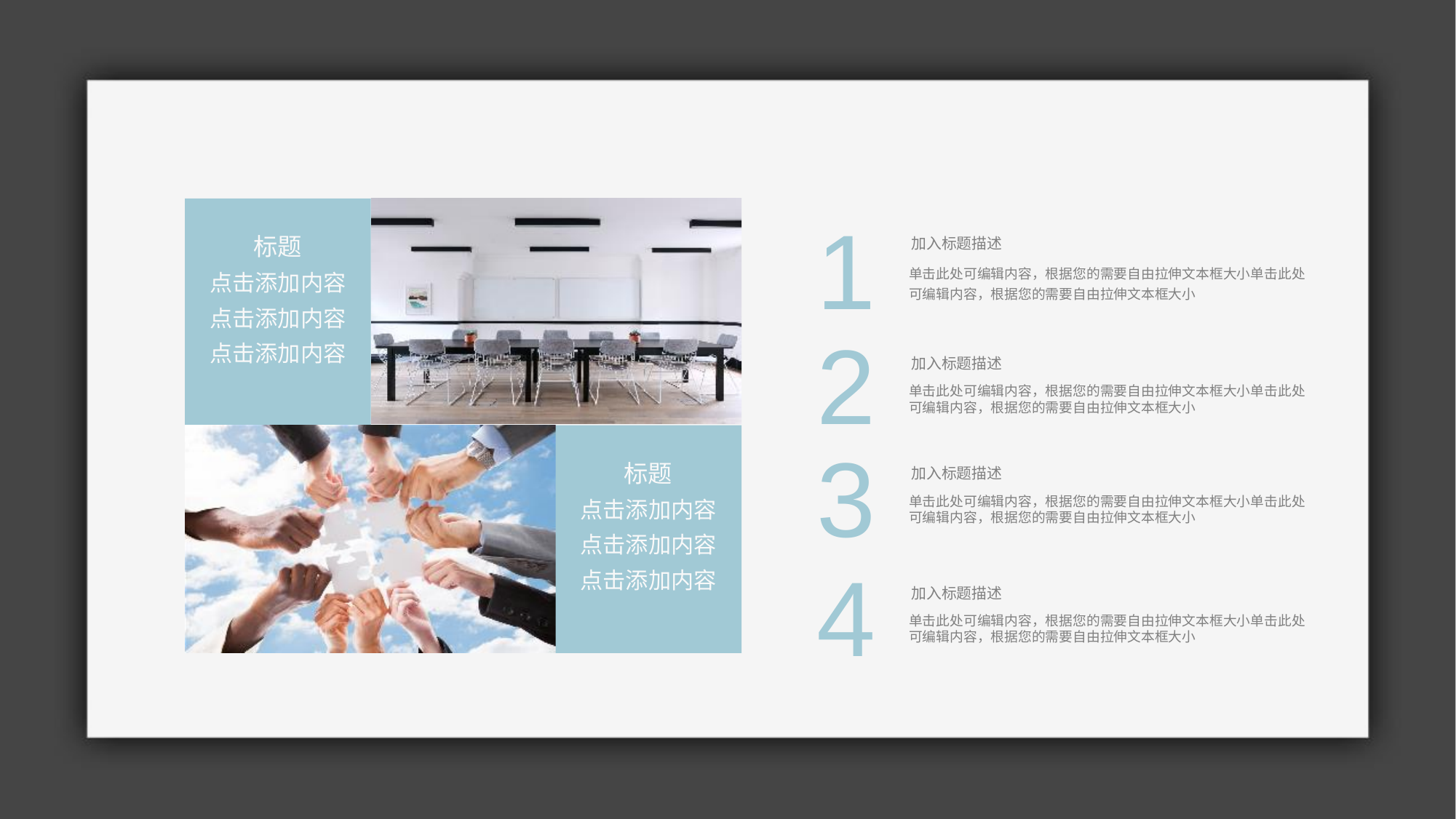

1
标题
点击添加内容
点击添加内容
点击添加内容

标题
点击添加内容
点击添加内容
点击添加内容

加入标题描述
单击此处可编辑内容，根据您的需要自由拉伸文本框大小单击此处可编辑内容，根据您的需要自由拉伸文本框大小

2
加入标题描述
单击此处可编辑内容，根据您的需要自由拉伸文本框大小单击此处可编辑内容，根据您的需要自由拉伸文本框大小

3
加入标题描述
单击此处可编辑内容，根据您的需要自由拉伸文本框大小单击此处可编辑内容，根据您的需要自由拉伸文本框大小

4
加入标题描述
单击此处可编辑内容，根据您的需要自由拉伸文本框大小单击此处可编辑内容，根据您的需要自由拉伸文本框大小